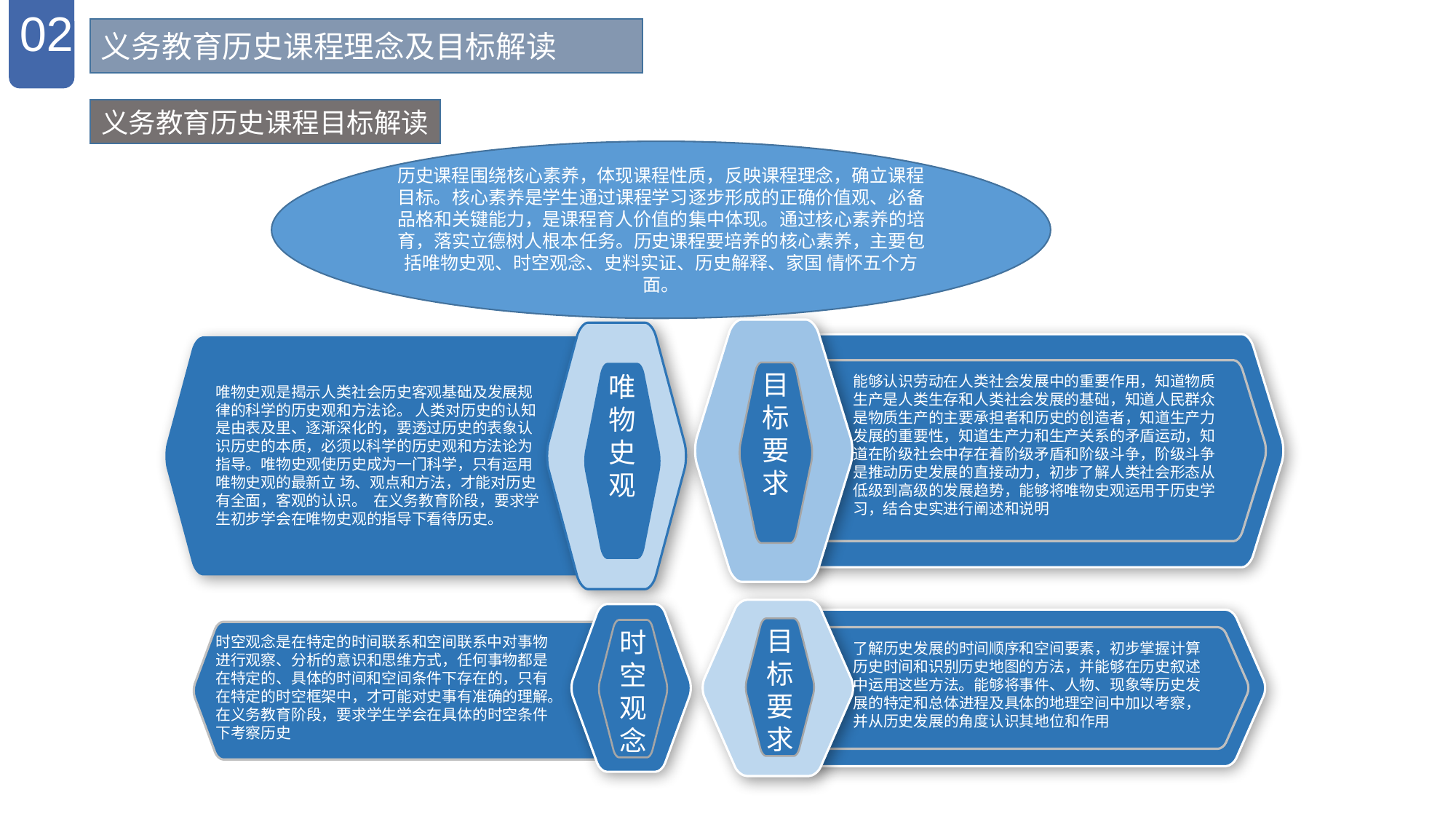

义务教育历史课程理念及目标解读
义务教育历史课程目标解读
历史课程围绕核心素养，体现课程性质，反映课程理念，确立课程目标。核心素养是学生通过课程学习逐步形成的正确价值观、必备品格和关键能力，是课程育人价值的集中体现。通过核心素养的培育，落实立德树人根本任务。历史课程要培养的核心素养，主要包括唯物史观、时空观念、史料实证、历史解释、家国 情怀五个方面。

目标要求

唯物史观

能够认识劳动在人类社会发展中的重要作用，知道物质生产是人类生存和人类社会发展的基础，知道人民群众是物质生产的主要承担者和历史的创造者，知道生产力发展的重要性，知道生产力和生产关系的矛盾运动，知道在阶级社会中存在着阶级矛盾和阶级斗争，阶级斗争是推动历史发展的直接动力，初步了解人类社会形态从低级到高级的发展趋势，能够将唯物史观运用于历史学习，结合史实进行阐述和说明
唯物史观是揭示人类社会历史客观基础及发展规律的科学的历史观和方法论。 人类对历史的认知是由表及里、逐渐深化的，要透过历史的表象认识历史的本质，必须以科学的历史观和方法论为指导。唯物史观使历史成为一门科学，只有运用唯物史观的最新立 场、观点和方法，才能对历史有全面，客观的认识。  在义务教育阶段，要求学生初步学会在唯物史观的指导下看待历史。

目标要求

时空观念

时空观念是在特定的时间联系和空间联系中对事物进行观察、分析的意识和思维方式，任何事物都是在特定的、具体的时间和空间条件下存在的，只有在特定的时空框架中，才可能对史事有准确的理解。在义务教育阶段，要求学生学会在具体的时空条件下考察历史
了解历史发展的时间顺序和空间要素，初步掌握计算历史时间和识别历史地图的方法，并能够在历史叙述中运用这些方法。能够将事件、人物、现象等历史发展的特定和总体进程及具体的地理空间中加以考察，并从历史发展的角度认识其地位和作用